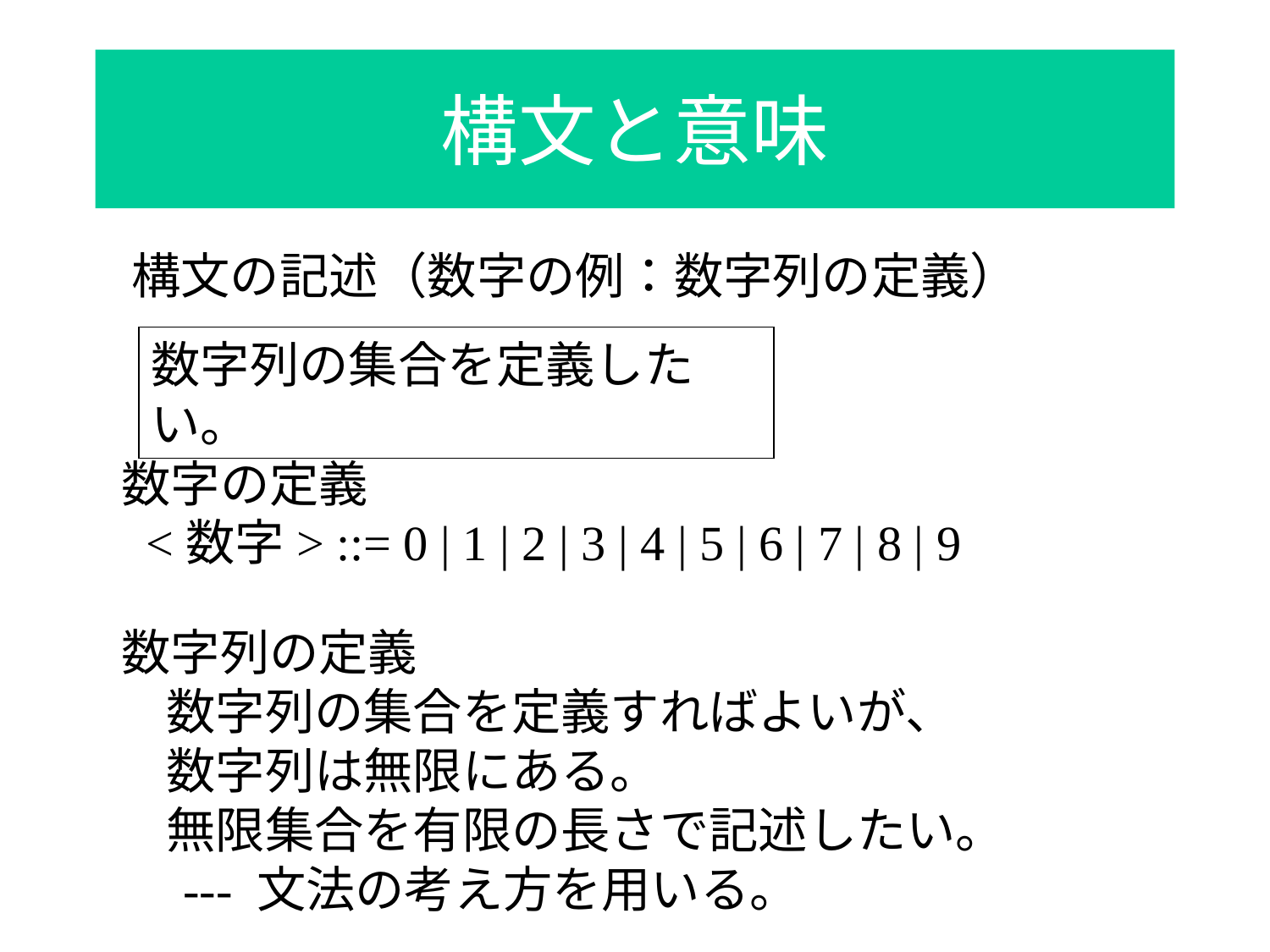

# 構文と意味
構文の記述（数字の例：数字列の定義）
数字列の集合を定義したい。
数字の定義
  <数字> ::= 0 | 1 | 2 | 3 | 4 | 5 | 6 | 7 | 8 | 9
数字列の定義
   数字列の集合を定義すればよいが、
   数字列は無限にある。
   無限集合を有限の長さで記述したい。
     --- 文法の考え方を用いる。